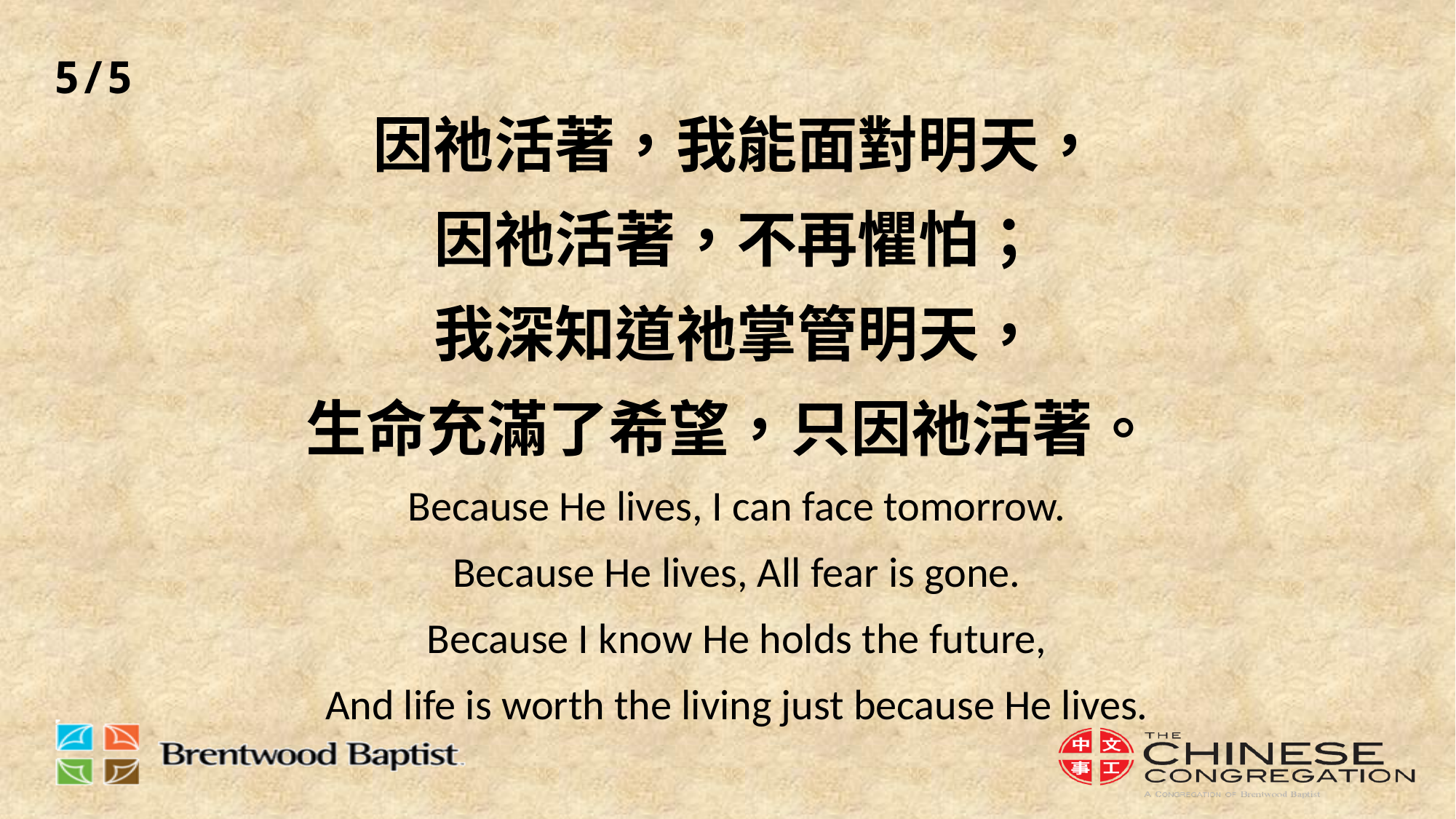

5/5
# 因祂活著，我能面對明天， 因祂活著，不再懼怕； 我深知道祂掌管明天， 生命充滿了希望，只因祂活著。 Because He lives, I can face tomorrow. Because He lives, All fear is gone. Because I know He holds the future, And life is worth the living just because He lives.